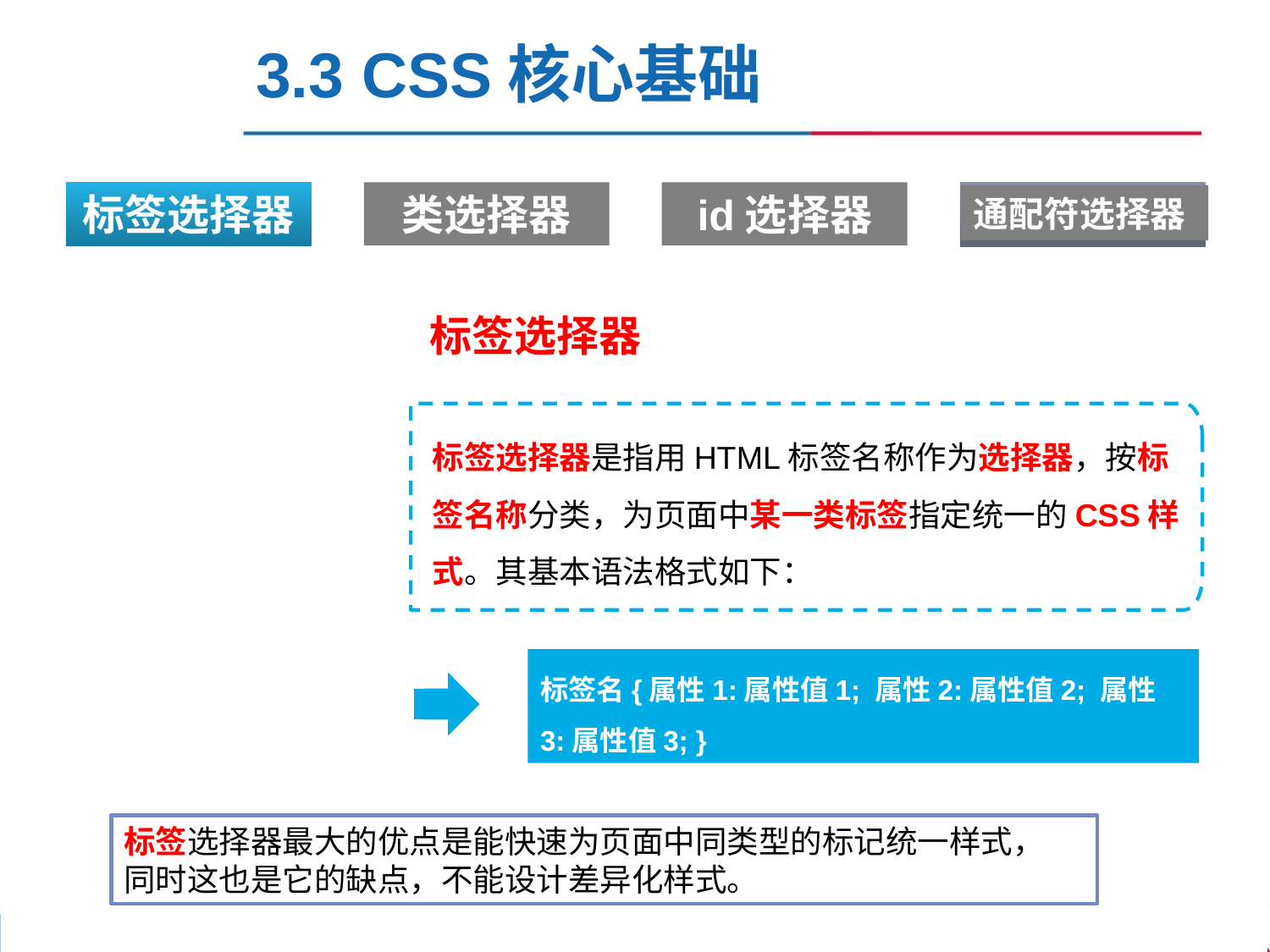

3.3 CSS核心基础
标签选择器
类选择器
id选择器

通配符选择器
标签选择器

标签选择器是指用HTML标签名称作为选择器，按标签名称分类，为页面中某一类标签指定统一的CSS样式。其基本语法格式如下：
标签名{属性1:属性值1; 属性2:属性值2; 属性3:属性值3; }

标签选择器最大的优点是能快速为页面中同类型的标记统一样式，
同时这也是它的缺点，不能设计差异化样式。